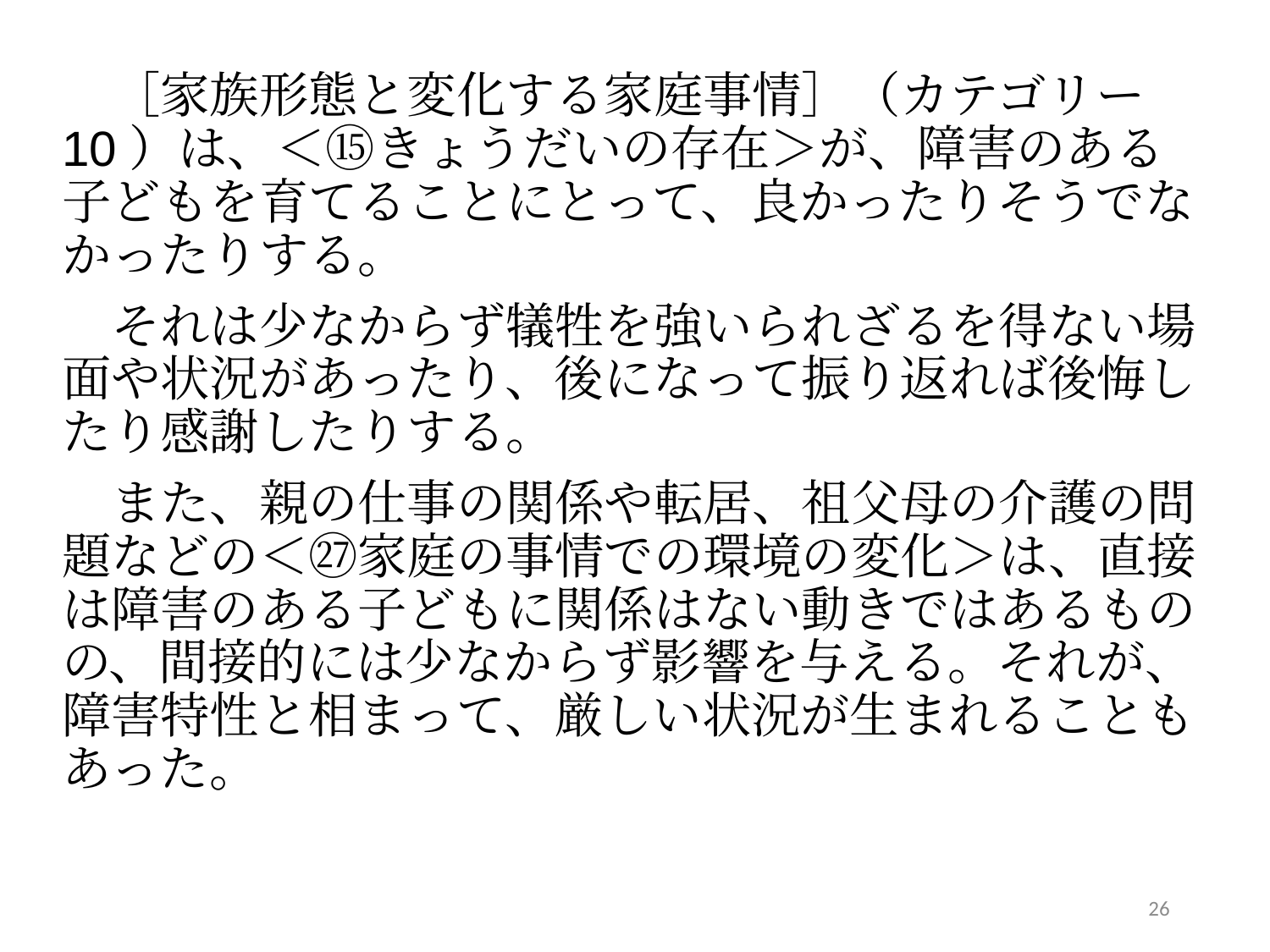

［家族形態と変化する家庭事情］（カテゴリー10）は、＜⑮きょうだいの存在＞が、障害のある子どもを育てることにとって、良かったりそうでなかったりする。
　それは少なからず犠牲を強いられざるを得ない場面や状況があったり、後になって振り返れば後悔したり感謝したりする。
　また、親の仕事の関係や転居、祖父母の介護の問題などの＜㉗家庭の事情での環境の変化＞は、直接は障害のある子どもに関係はない動きではあるものの、間接的には少なからず影響を与える。それが、障害特性と相まって、厳しい状況が生まれることもあった。
26